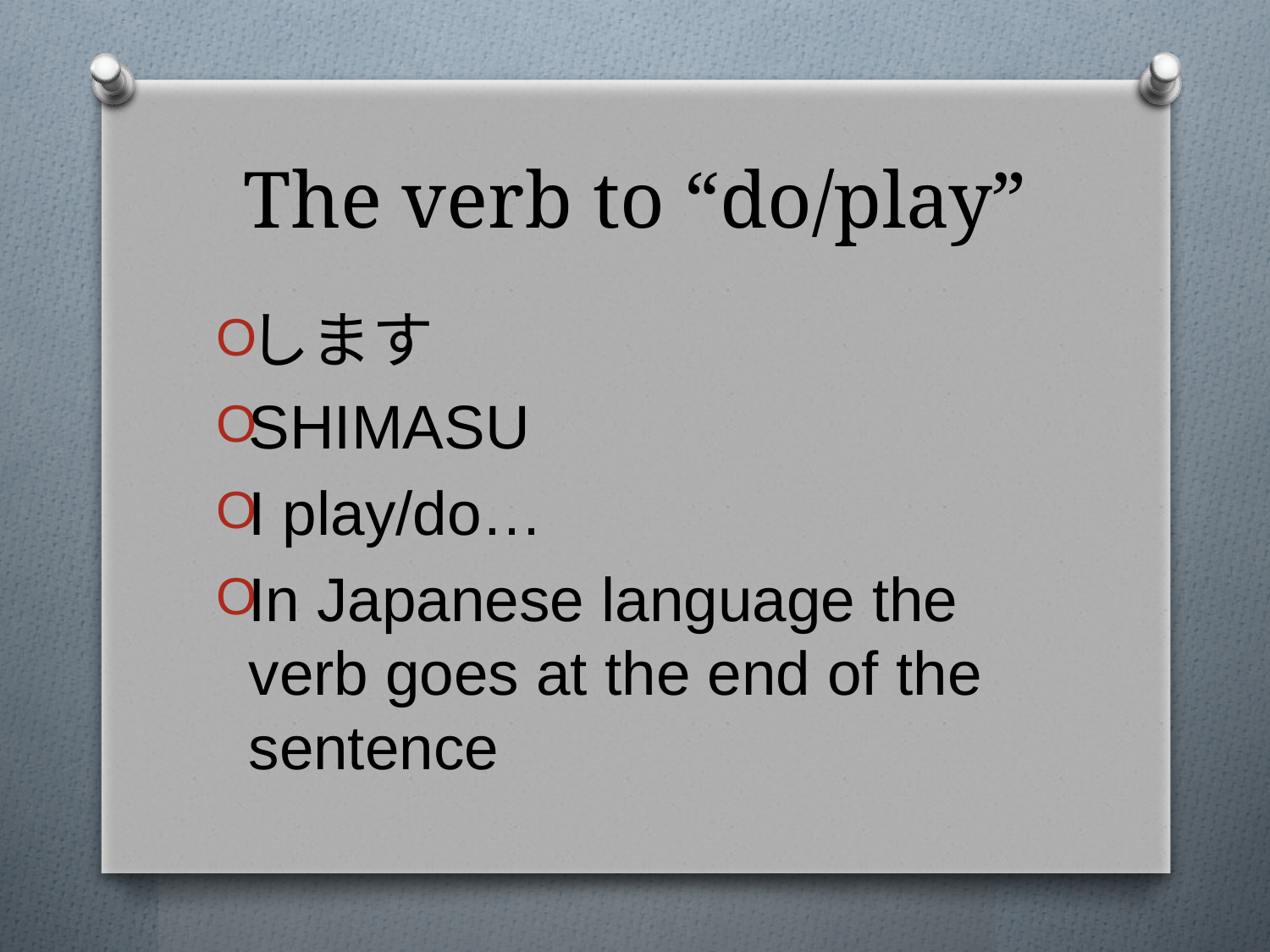

# The verb to “do/play”
します
SHIMASU
I play/do…
In Japanese language the verb goes at the end of the sentence